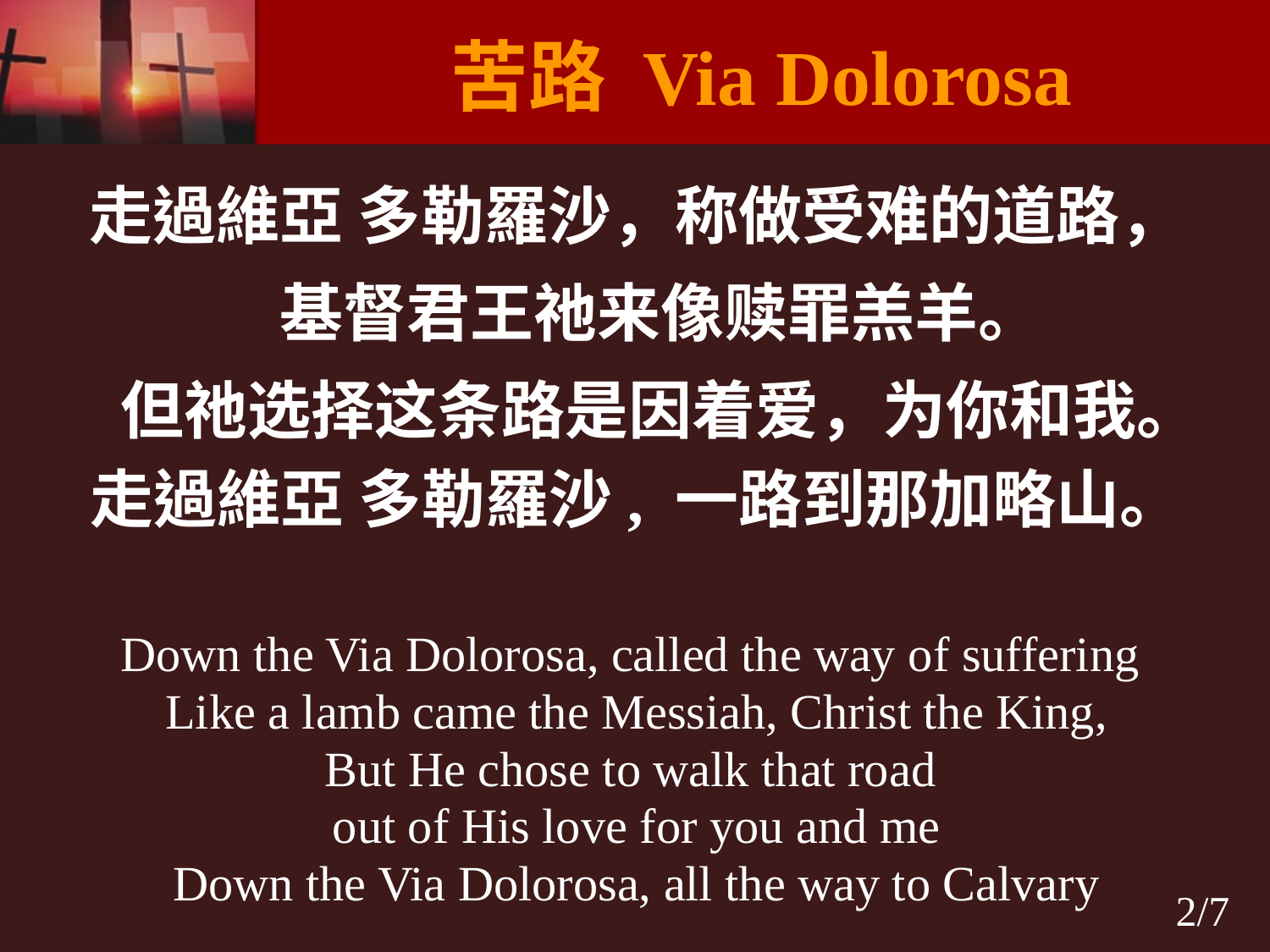

# 苦路 Via Dolorosa
走過維亞 多勒羅沙，称做受难的道路，
基督君王祂来像赎罪羔羊。
但祂选择这条路是因着爱，为你和我。
走過維亞 多勒羅沙, 一路到那加略山。

Down the Via Dolorosa, called the way of suffering
Like a lamb came the Messiah, Christ the King,
But He chose to walk that road
out of His love for you and me
Down the Via Dolorosa, all the way to Calvary

2/7